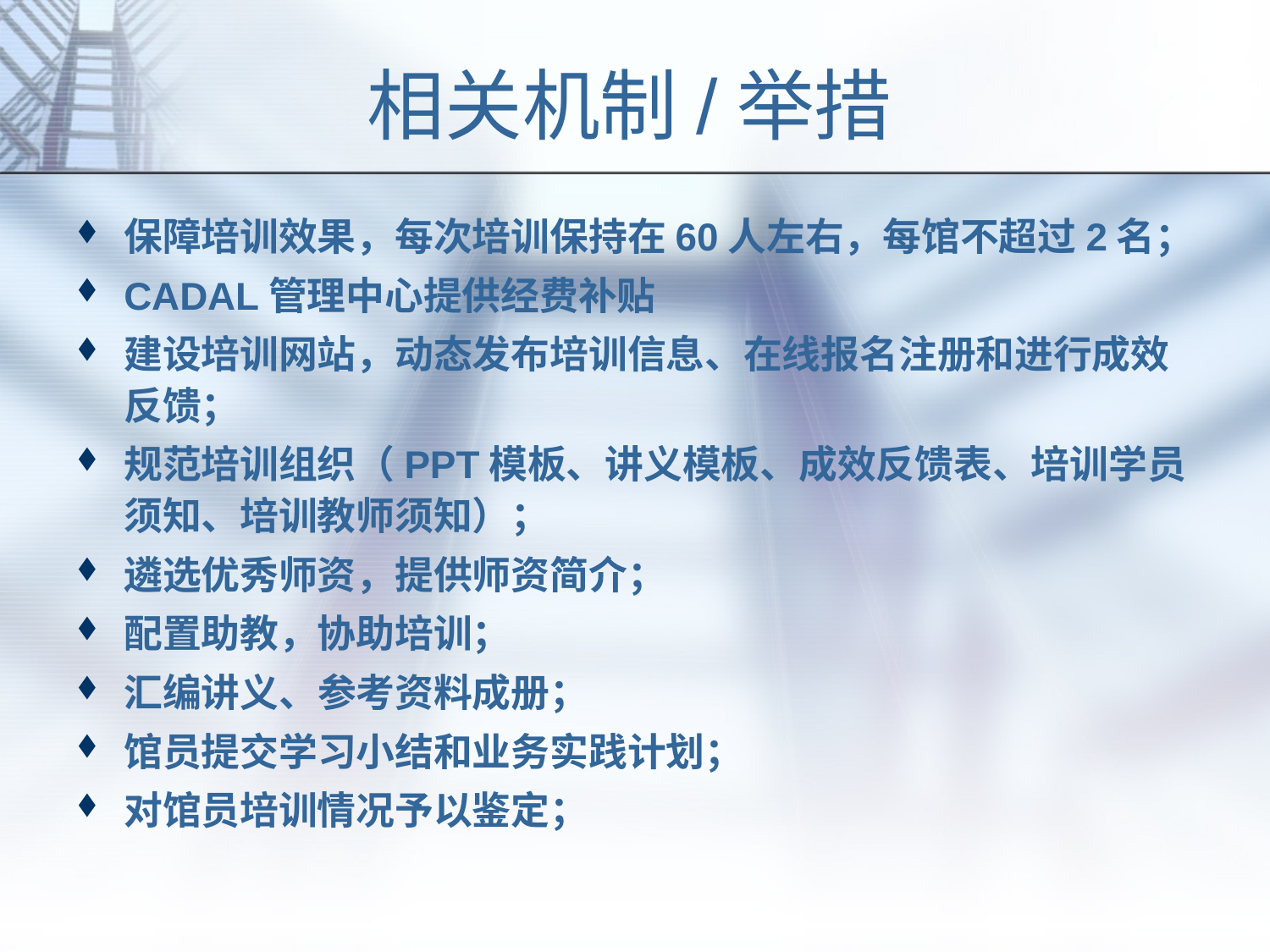

# 相关机制/举措
保障培训效果，每次培训保持在60人左右，每馆不超过2名；
CADAL管理中心提供经费补贴
建设培训网站，动态发布培训信息、在线报名注册和进行成效反馈；
规范培训组织（PPT模板、讲义模板、成效反馈表、培训学员须知、培训教师须知）；
遴选优秀师资，提供师资简介；
配置助教，协助培训；
汇编讲义、参考资料成册；
馆员提交学习小结和业务实践计划；
对馆员培训情况予以鉴定；